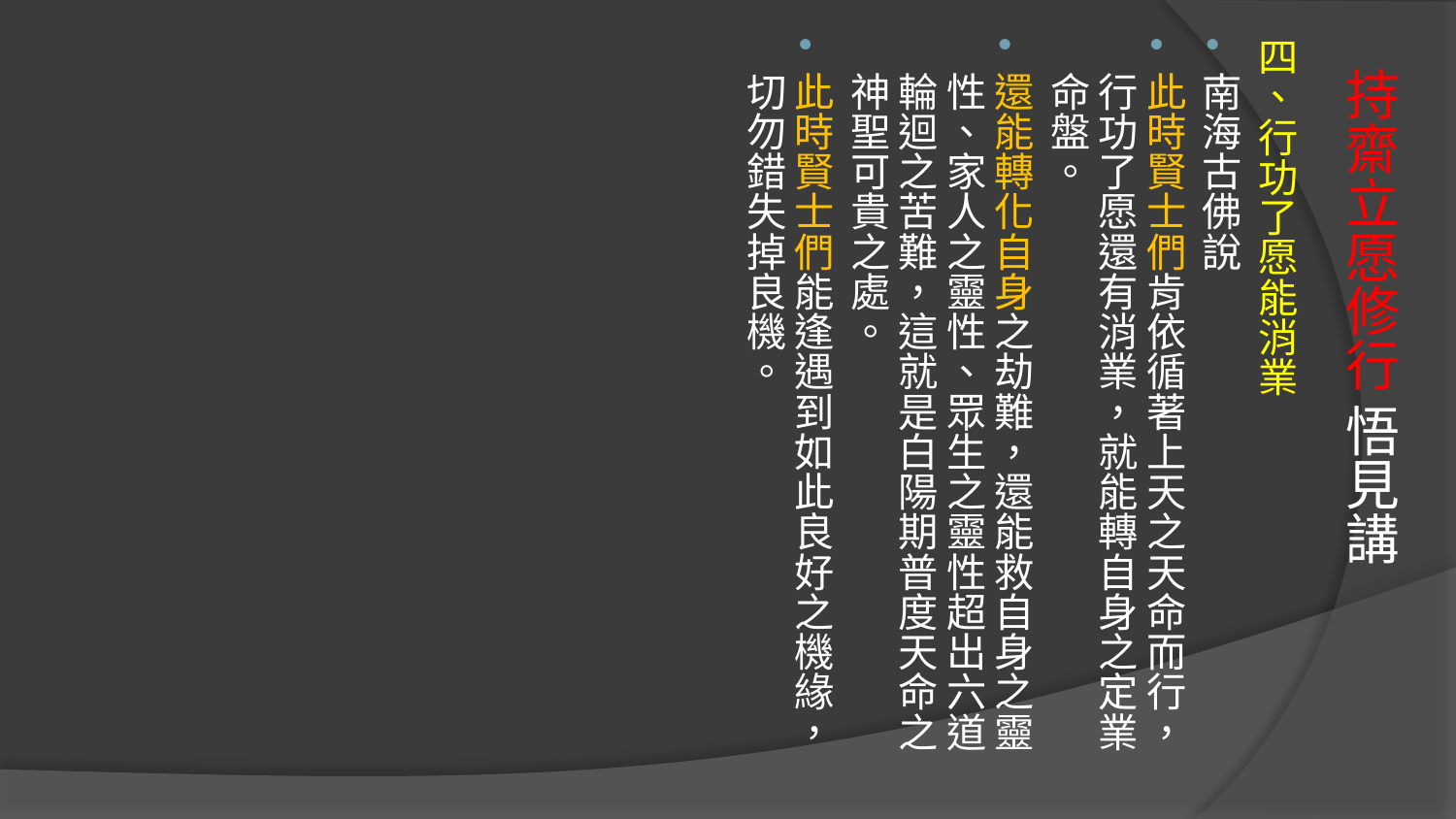

四、行功了愿能消業
南海古佛說
此時賢士們肯依循著上天之天命而行，行功了愿還有消業，就能轉自身之定業命盤。
還能轉化自身之劫難，還能救自身之靈性、家人之靈性、眾生之靈性超出六道輪迴之苦難，這就是白陽期普度天命之神聖可貴之處。
此時賢士們能逢遇到如此良好之機緣，切勿錯失掉良機。

# 持齋立愿修行 悟見講